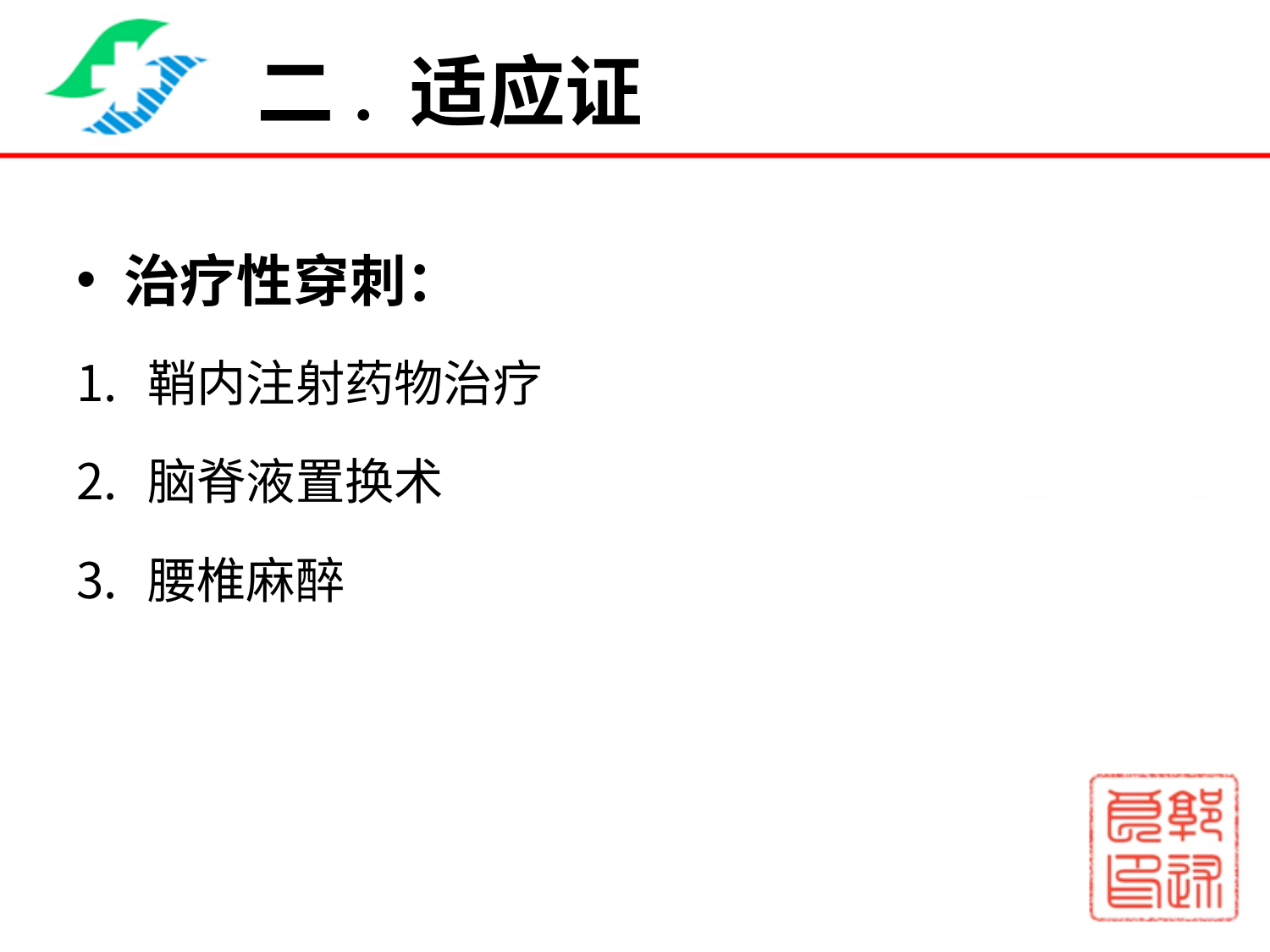

# 二. 适应证
治疗性穿刺：
鞘内注射药物治疗
脑脊液置换术
腰椎麻醉